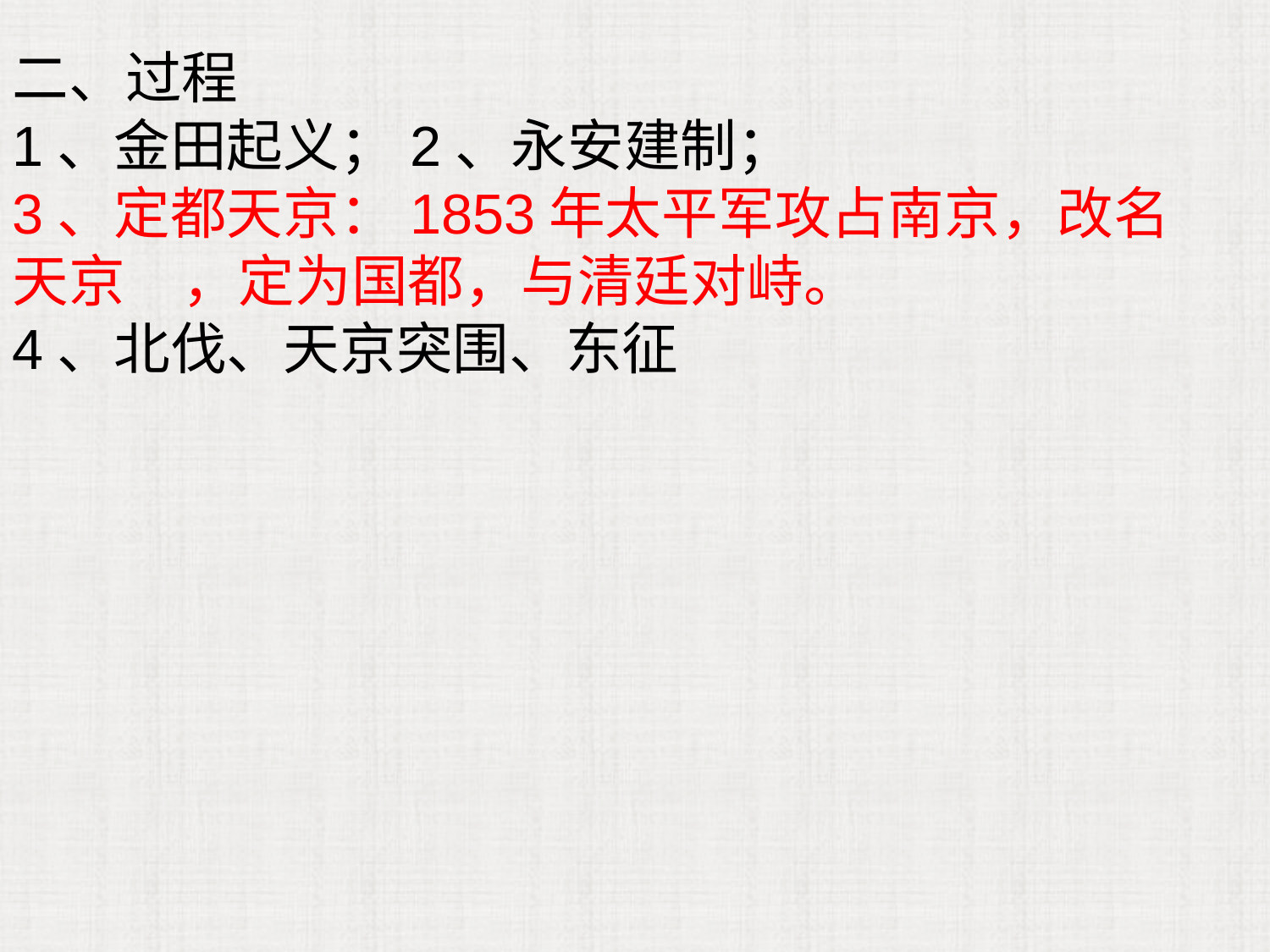

二、过程
1、金田起义；2、永安建制；
3、定都天京：1853年太平军攻占南京，改名　天京　，定为国都，与清廷对峙。
4、北伐、天京突围、东征